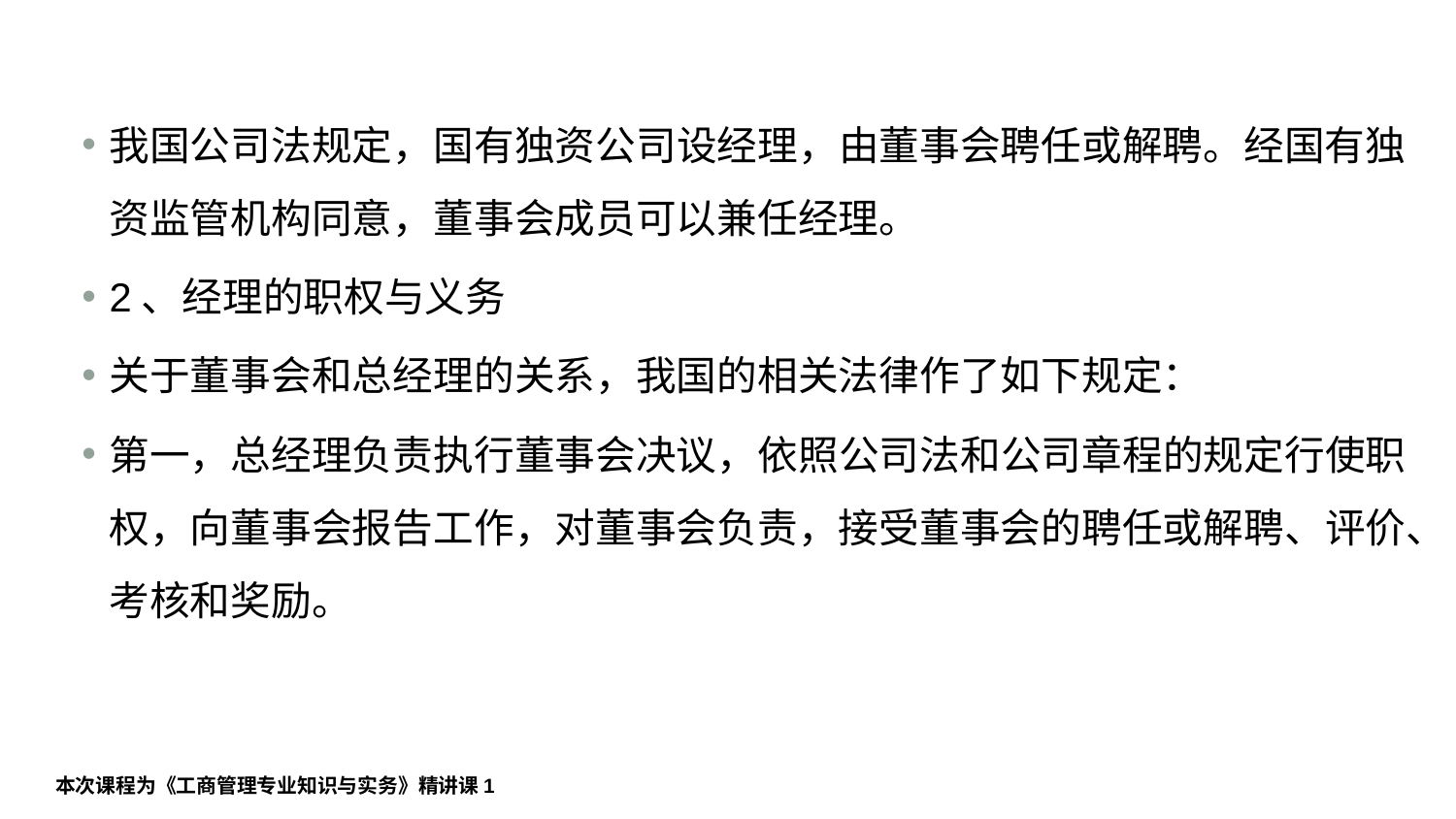

#
我国公司法规定，国有独资公司设经理，由董事会聘任或解聘。经国有独资监管机构同意，董事会成员可以兼任经理。
2、经理的职权与义务
关于董事会和总经理的关系，我国的相关法律作了如下规定：
第一，总经理负责执行董事会决议，依照公司法和公司章程的规定行使职权，向董事会报告工作，对董事会负责，接受董事会的聘任或解聘、评价、考核和奖励。